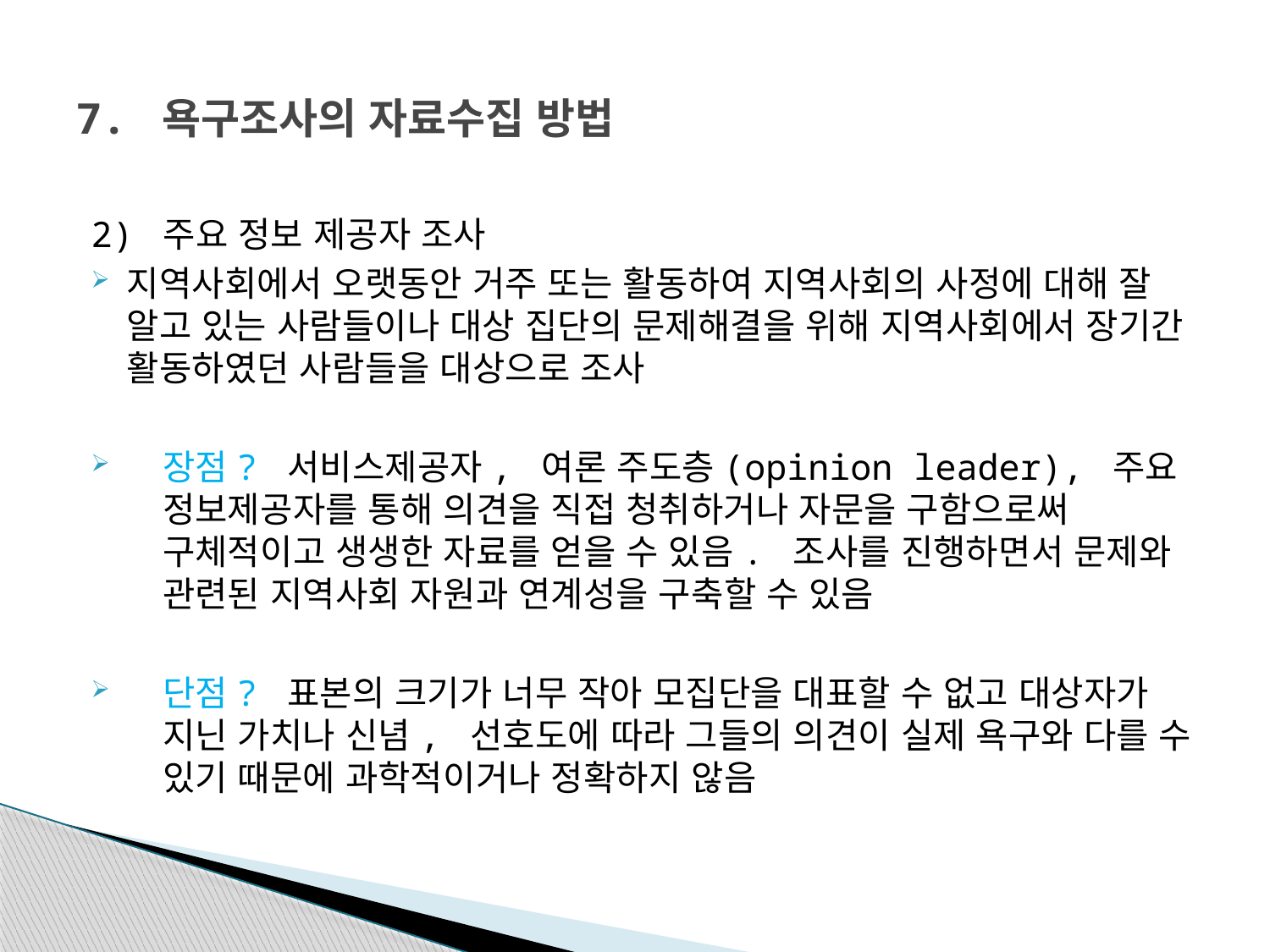

# 7. 욕구조사의 자료수집 방법
2) 주요 정보 제공자 조사
지역사회에서 오랫동안 거주 또는 활동하여 지역사회의 사정에 대해 잘 알고 있는 사람들이나 대상 집단의 문제해결을 위해 지역사회에서 장기간 활동하였던 사람들을 대상으로 조사

장점? 서비스제공자, 여론 주도층(opinion leader), 주요 정보제공자를 통해 의견을 직접 청취하거나 자문을 구함으로써 구체적이고 생생한 자료를 얻을 수 있음. 조사를 진행하면서 문제와 관련된 지역사회 자원과 연계성을 구축할 수 있음

단점? 표본의 크기가 너무 작아 모집단을 대표할 수 없고 대상자가 지닌 가치나 신념, 선호도에 따라 그들의 의견이 실제 욕구와 다를 수 있기 때문에 과학적이거나 정확하지 않음